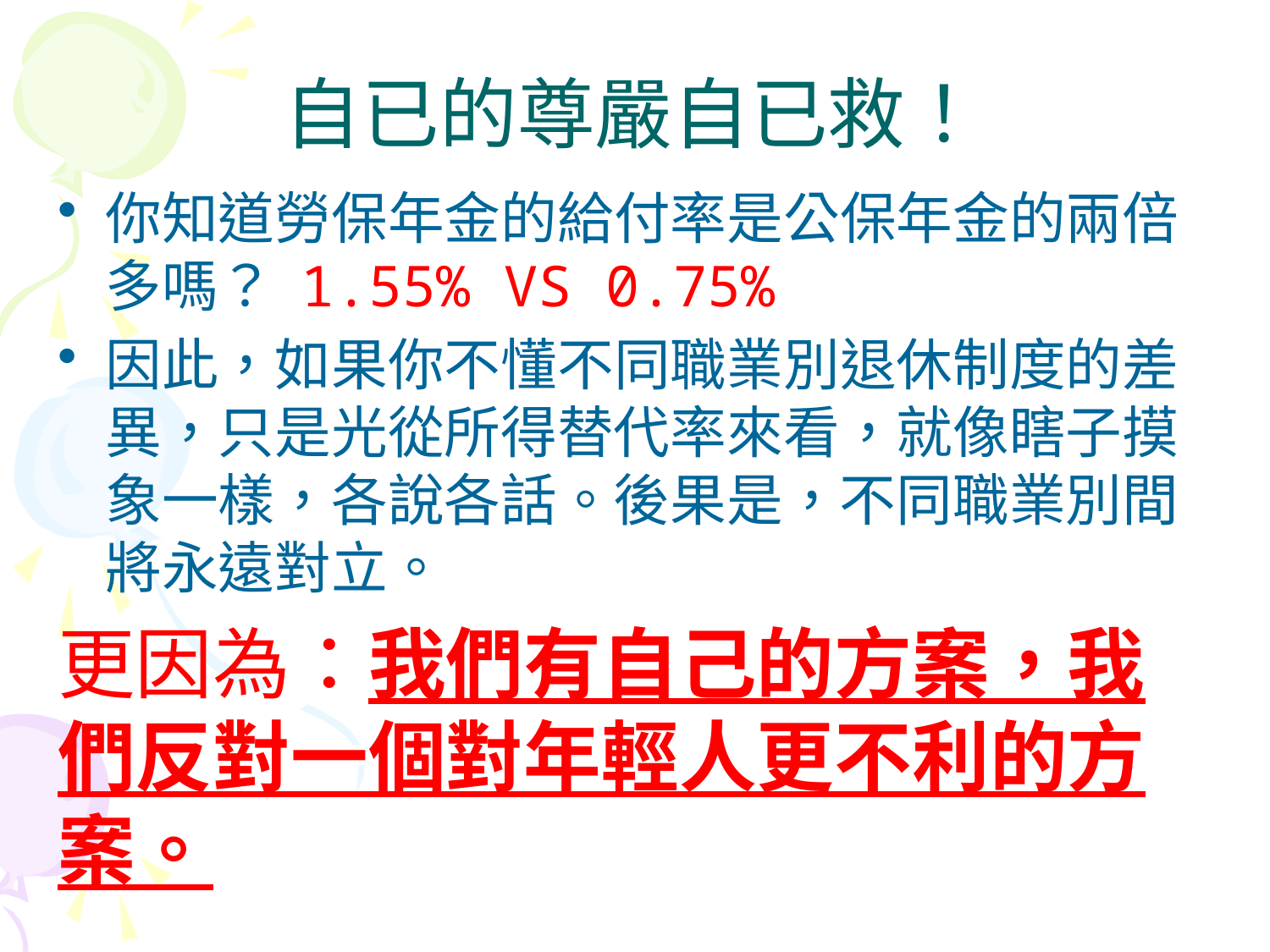

# 自已的尊嚴自已救！
你知道勞保年金的給付率是公保年金的兩倍多嗎？ 1.55% VS 0.75%
因此，如果你不懂不同職業別退休制度的差異，只是光從所得替代率來看，就像瞎子摸象一樣，各說各話。後果是，不同職業別間將永遠對立。
更因為：我們有自己的方案，我們反對一個對年輕人更不利的方案。